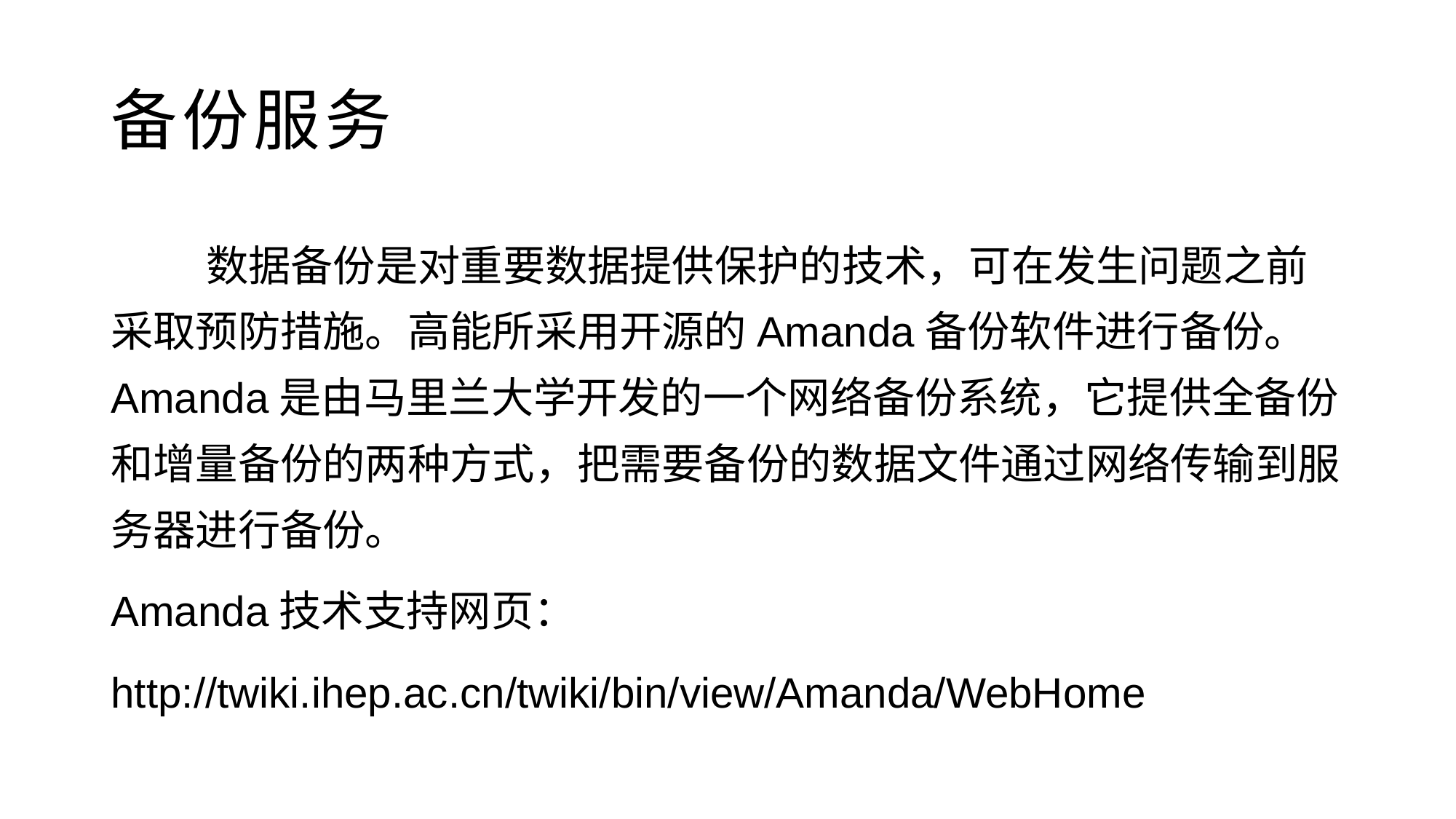

# 备份服务
         数据备份是对重要数据提供保护的技术，可在发生问题之前采取预防措施。高能所采用开源的Amanda备份软件进行备份。Amanda是由马里兰大学开发的一个网络备份系统，它提供全备份和增量备份的两种方式，把需要备份的数据文件通过网络传输到服务器进行备份。
Amanda技术支持网页：
http://twiki.ihep.ac.cn/twiki/bin/view/Amanda/WebHome